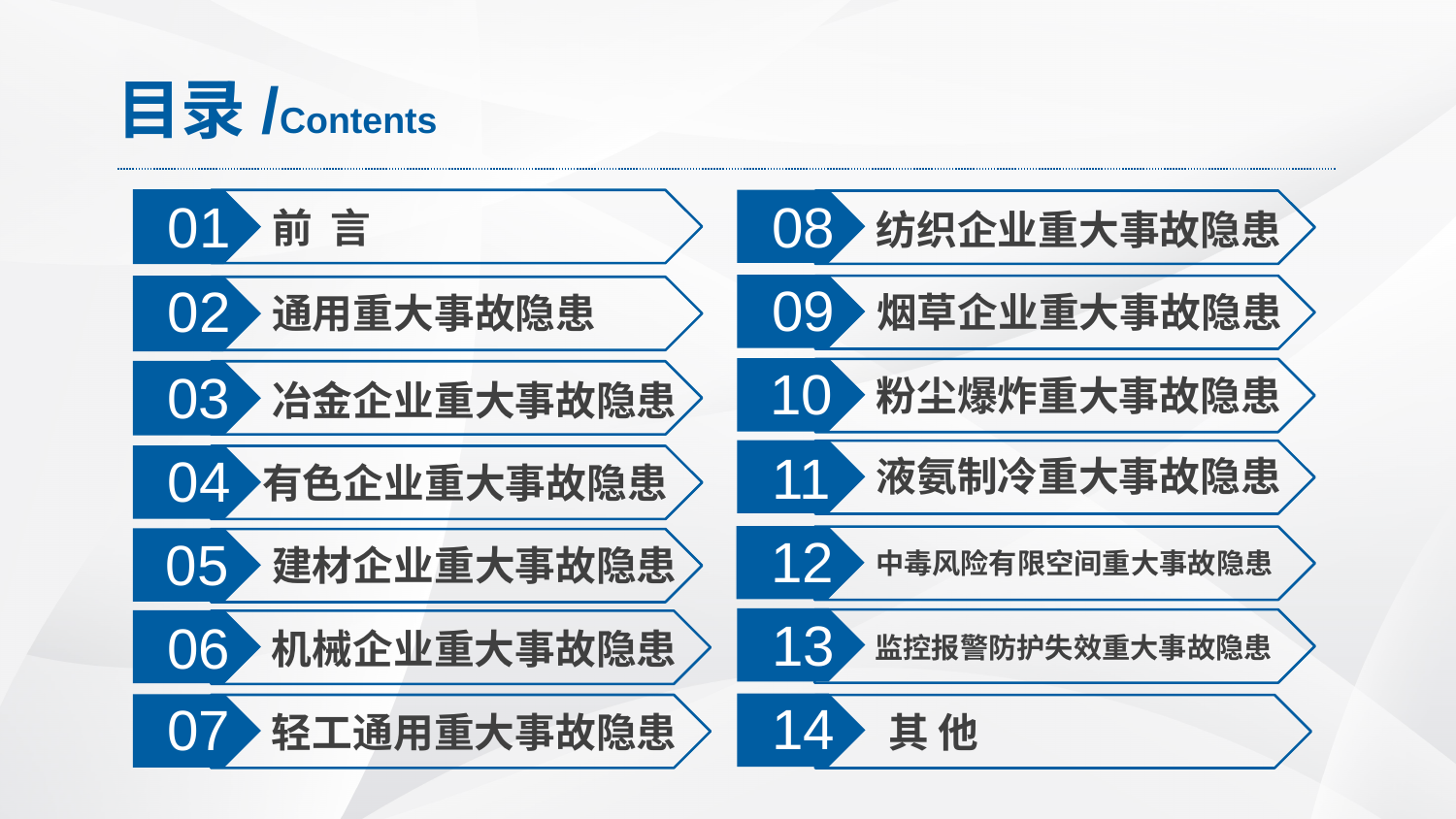

目录/Contents
08

01

前  言

纺织企业重大事故隐患
09

02

烟草企业重大事故隐患

通用重大事故隐患
10

03

粉尘爆炸重大事故隐患

冶金企业重大事故隐患
11

04

液氨制冷重大事故隐患

有色企业重大事故隐患
12

05

中毒风险有限空间重大事故隐患

建材企业重大事故隐患
13

06

监控报警防护失效重大事故隐患

机械企业重大事故隐患
14

07

轻工通用重大事故隐患

其 他